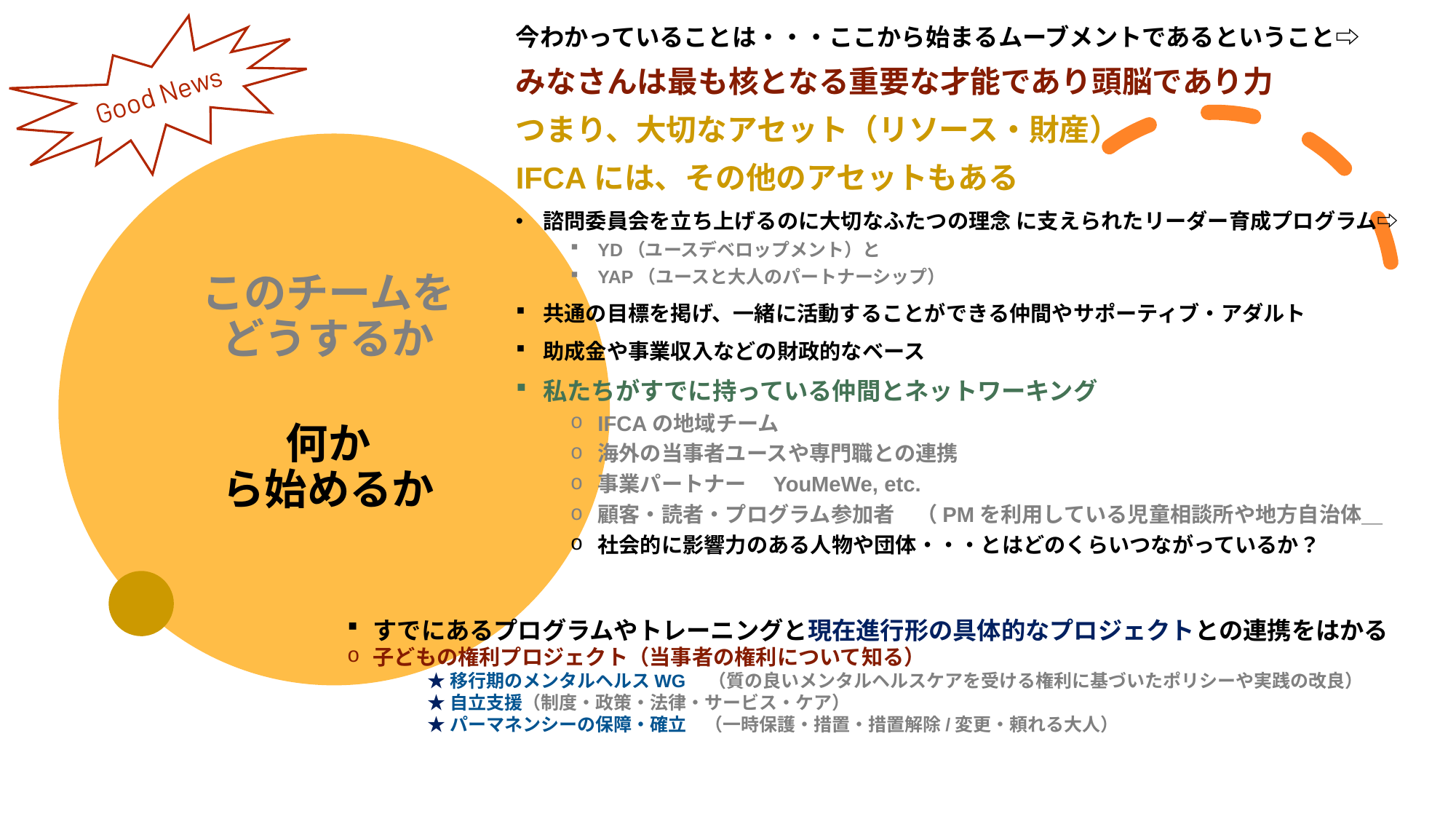

今わかっていることは・・・ここから始まるムーブメントであるということ⇨
みなさんは最も核となる重要な才能であり頭脳であり力
つまり、大切なアセット（リソース・財産）
IFCAには、その他のアセットもある
諮問委員会を立ち上げるのに大切なふたつの理念 に支えられたリーダー育成プログラム⇨
YD（ユースデベロップメント）と
YAP（ユースと大人のパートナーシップ）
共通の目標を掲げ、一緒に活動することができる仲間やサポーティブ・アダルト
助成金や事業収入などの財政的なベース
私たちがすでに持っている仲間とネットワーキング
IFCAの地域チーム
海外の当事者ユースや専門職との連携
事業パートナー　YouMeWe, etc.
顧客・読者・プログラム参加者　（PMを利用している児童相談所や地方自治体＿
社会的に影響力のある人物や団体・・・とはどのくらいつながっているか？

Good News

# このチームを どうするか 何か ら始めるか

すでにあるプログラムやトレーニングと現在進行形の具体的なプロジェクトとの連携をはかる
子どもの権利プロジェクト（当事者の権利について知る）
★移行期のメンタルヘルスWG　（質の良いメンタルヘルスケアを受ける権利に基づいたポリシーや実践の改良）
★自立支援（制度・政策・法律・サービス・ケア）
★パーマネンシーの保障・確立　（一時保護・措置・措置解除/変更・頼れる大人）